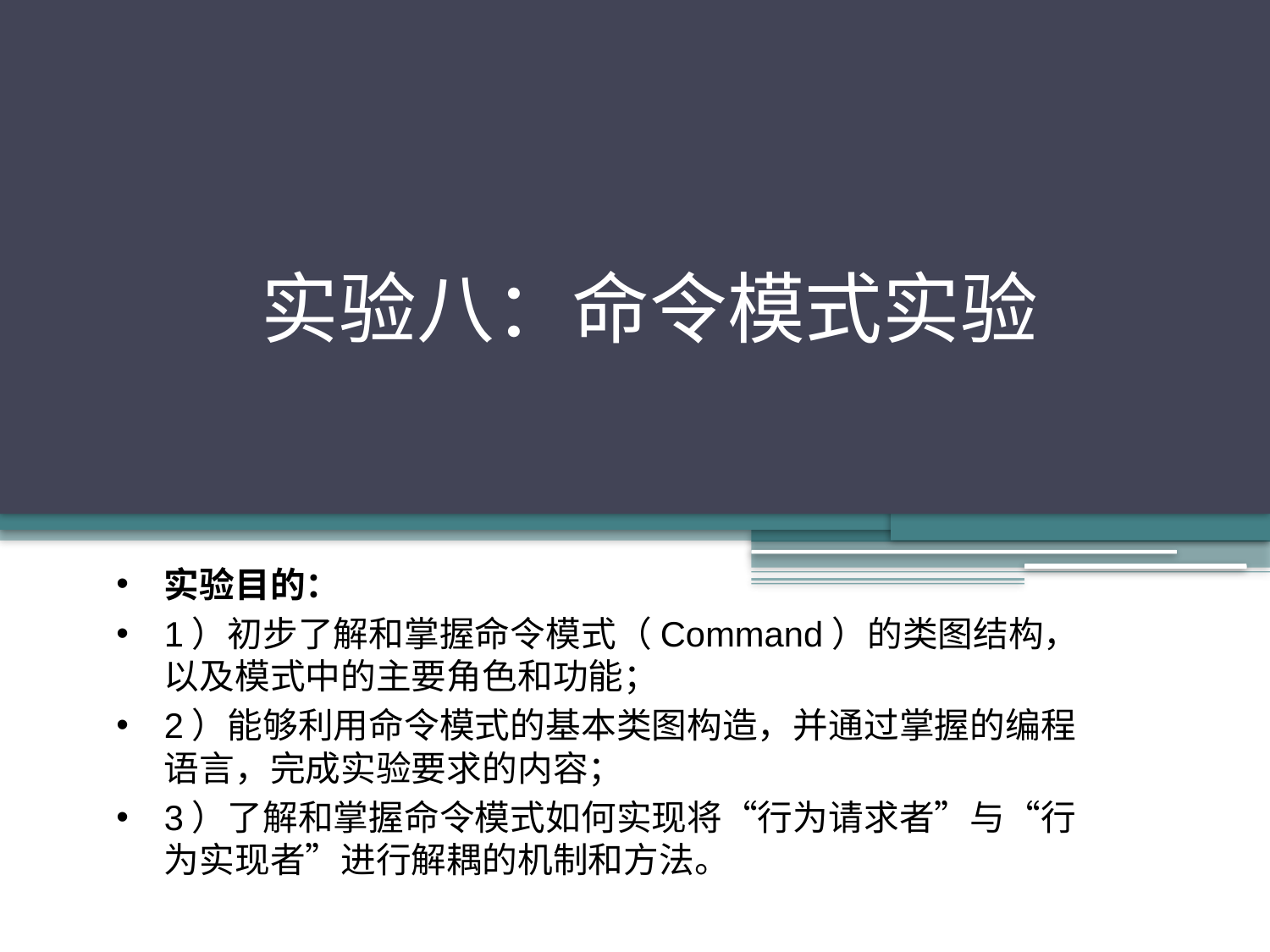

# 实验八：命令模式实验
实验目的：
1）初步了解和掌握命令模式（Command）的类图结构，以及模式中的主要角色和功能；
2）能够利用命令模式的基本类图构造，并通过掌握的编程语言，完成实验要求的内容；
3）了解和掌握命令模式如何实现将“行为请求者”与“行为实现者”进行解耦的机制和方法。